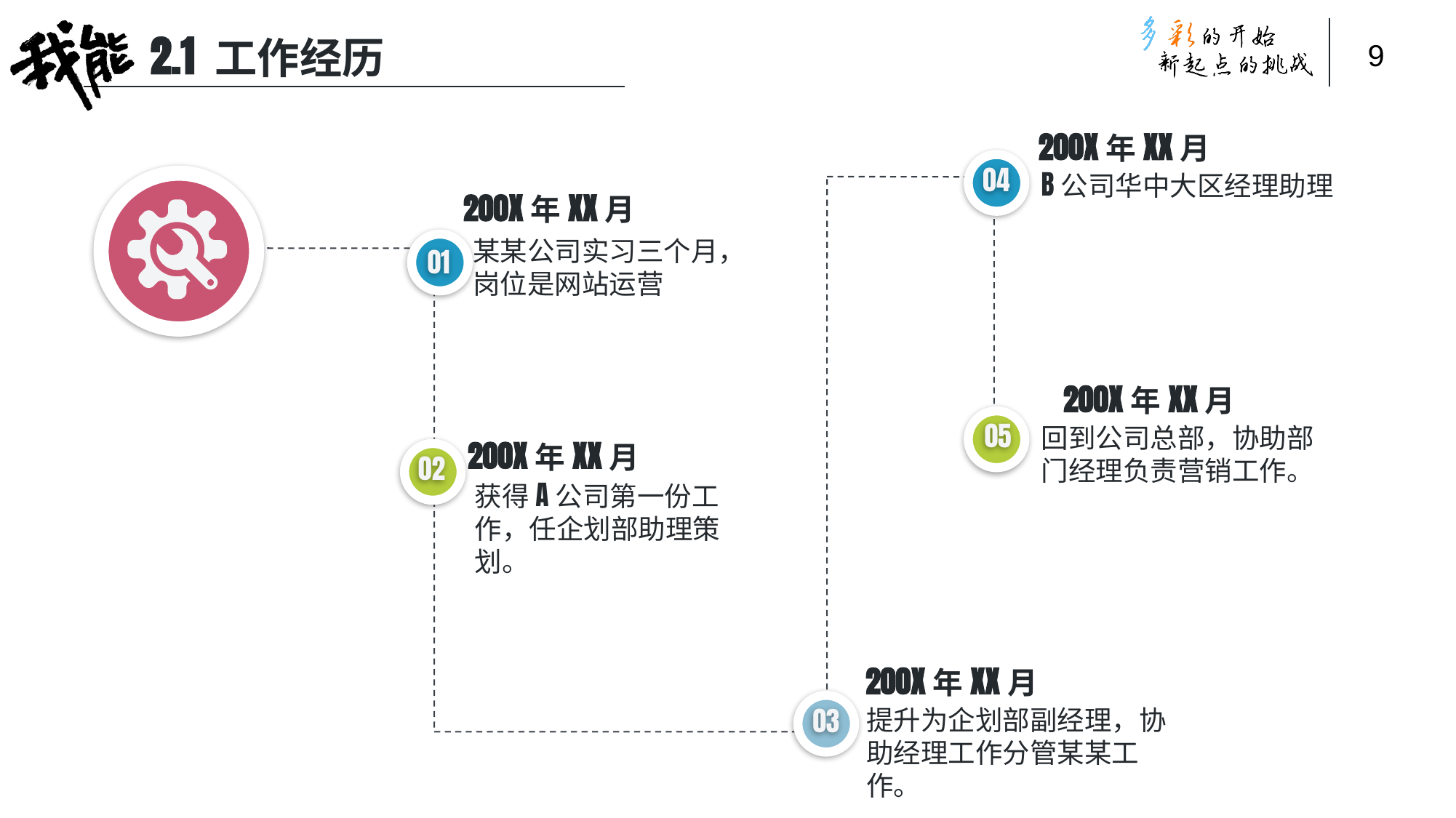

2.1 工作经历
200X年XX月

04
B公司华中大区经理助理

200X年XX月
某某公司实习三个月，岗位是网站运营

01

200X年XX月

05
回到公司总部，协助部门经理负责营销工作。
200X年XX月

02
获得A公司第一份工作，任企划部助理策划。
200X年XX月

03
提升为企划部副经理，协助经理工作分管某某工作。